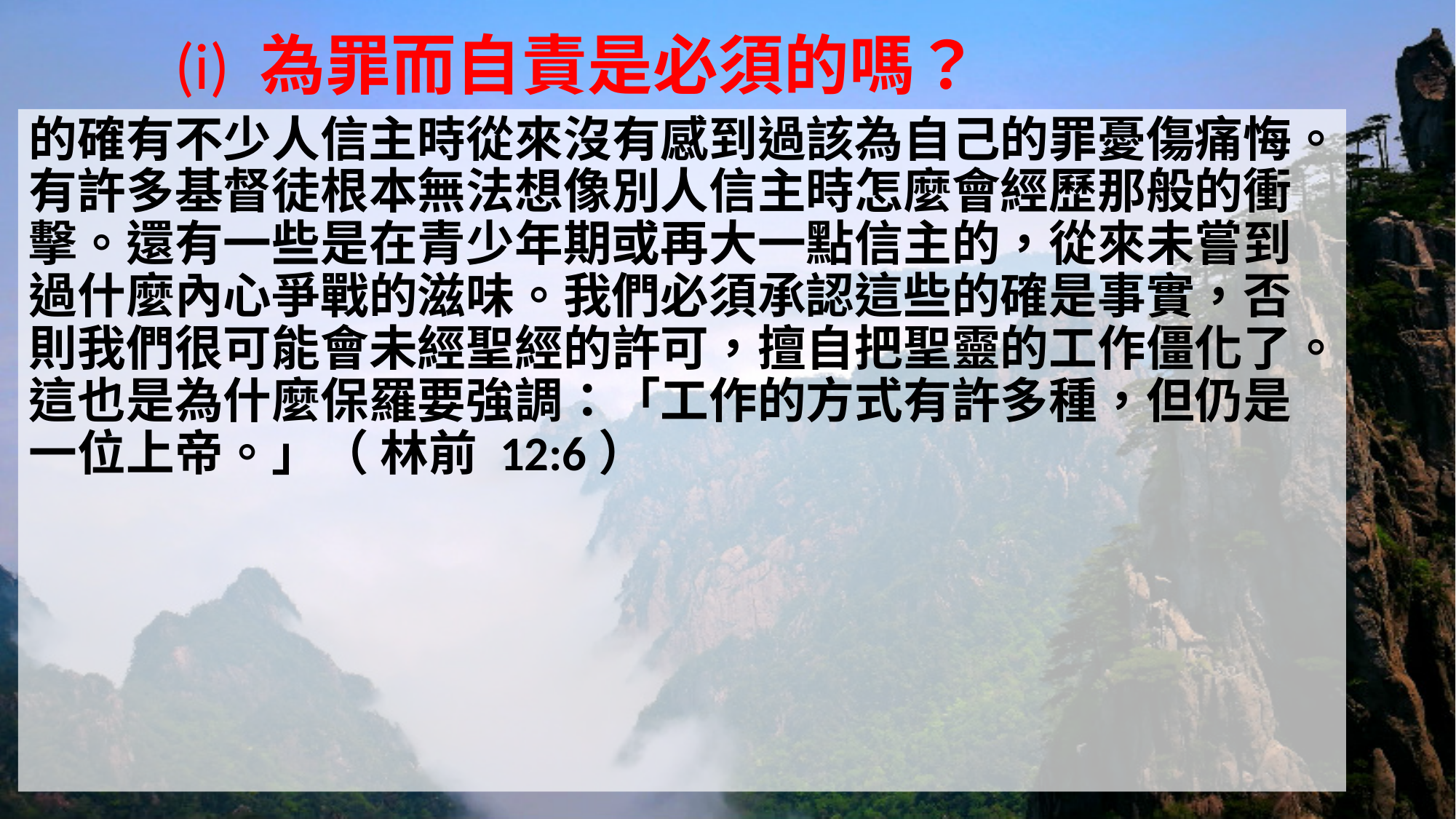

# (i) 為罪而自責是必須的嗎？
的確有不少人信主時從來沒有感到過該為自己的罪憂傷痛悔。有許多基督徒根本無法想像別人信主時怎麼會經歷那般的衝擊。還有一些是在青少年期或再大一點信主的，從來未嘗到過什麼內心爭戰的滋味。我們必須承認這些的確是事實，否則我們很可能會未經聖經的許可，擅自把聖靈的工作僵化了。這也是為什麼保羅要強調：「工作的方式有許多種，但仍是一位上帝。」（ 林前 12:6）